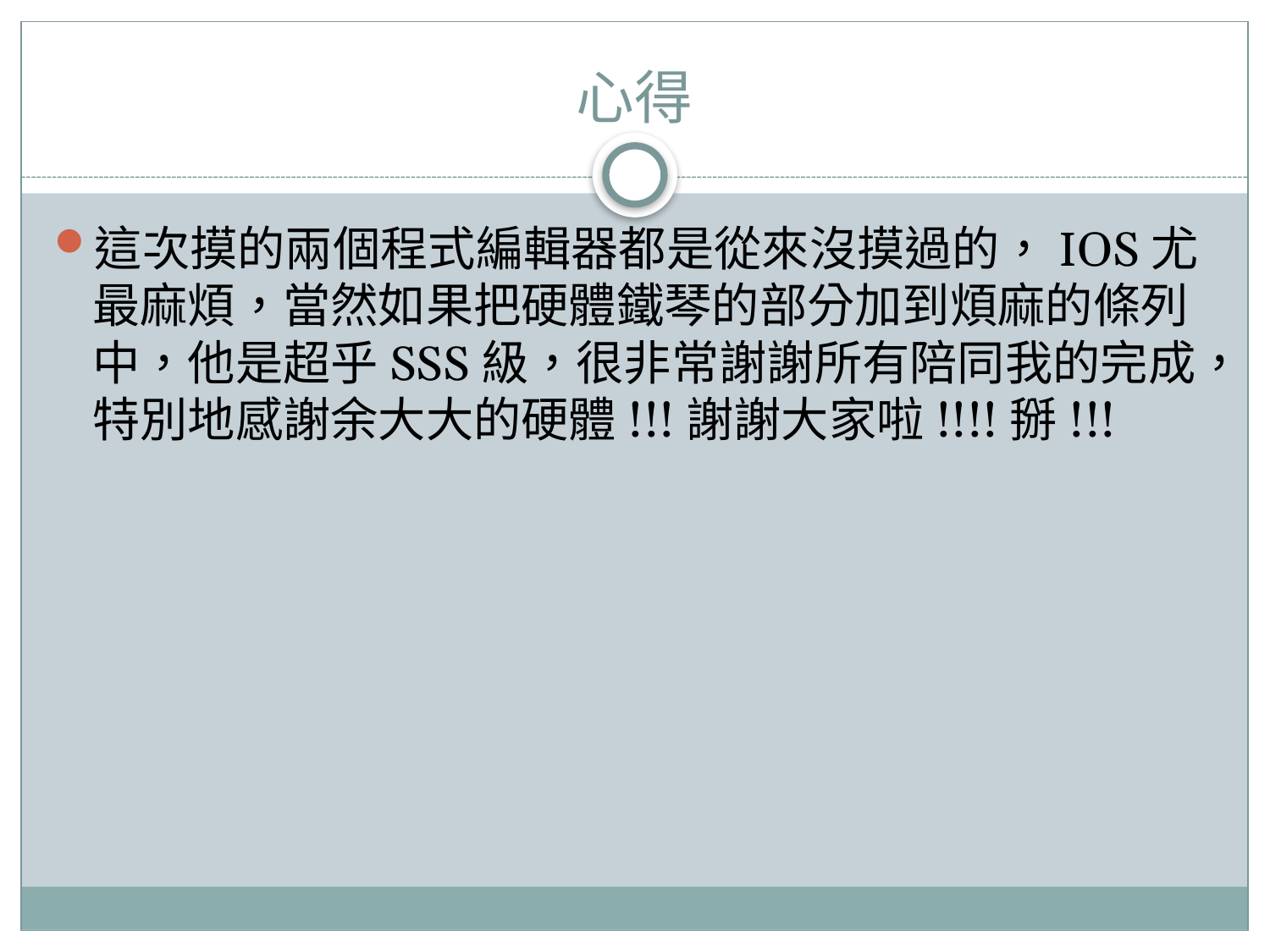

# 心得
這次摸的兩個程式編輯器都是從來沒摸過的，IOS尤最麻煩，當然如果把硬體鐵琴的部分加到煩麻的條列中，他是超乎SSS級，很非常謝謝所有陪同我的完成，特別地感謝余大大的硬體!!!謝謝大家啦!!!!掰!!!